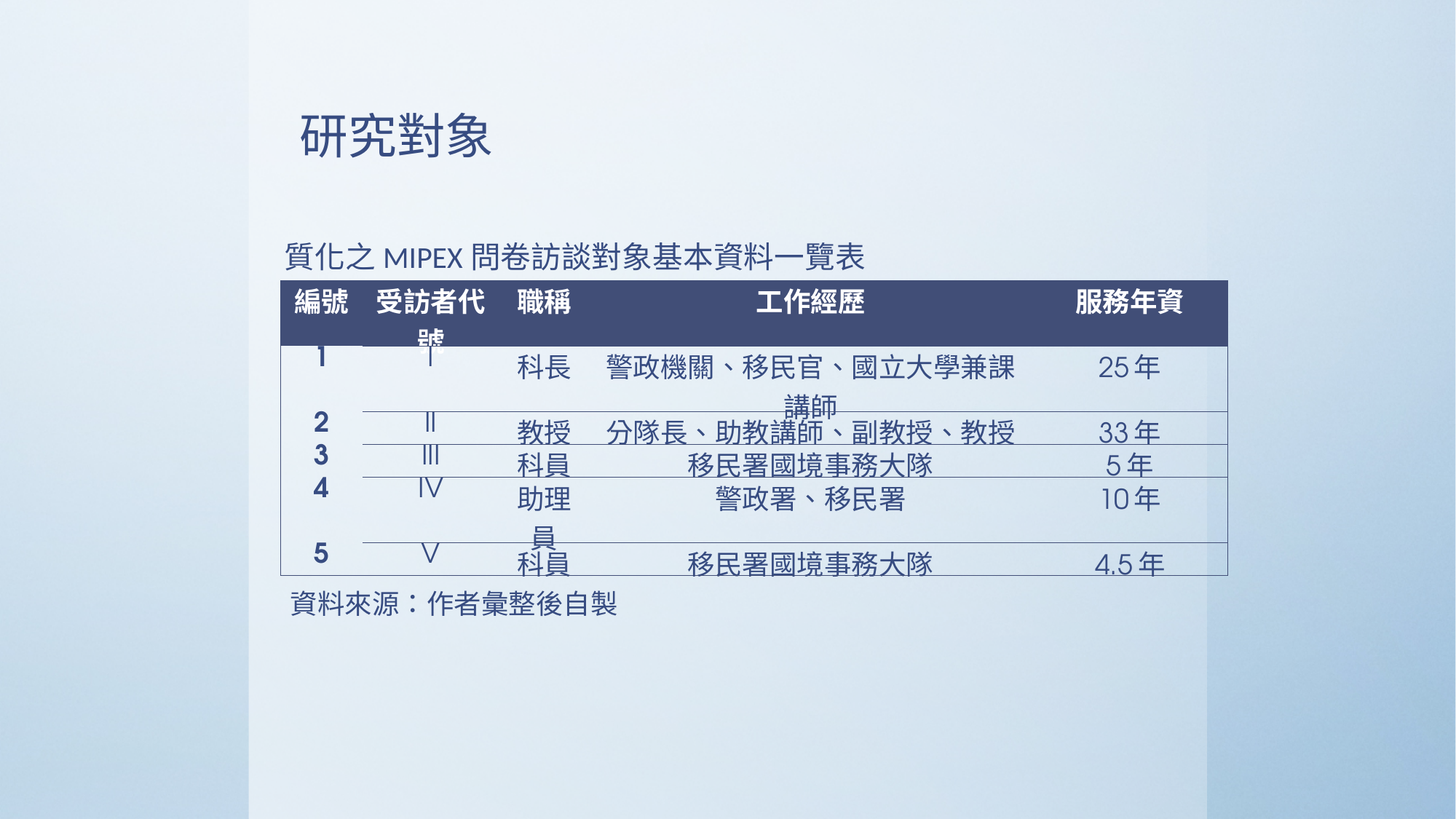

研究對象
質化之MIPEX問卷訪談對象基本資料一覽表
| 編號 | 受訪者代號 | 職稱 | 工作經歷 | 服務年資 |
| --- | --- | --- | --- | --- |
| 1 | I | 科長 | 警政機關、移民官、國立大學兼課講師 | 25年 |
| 2 | II | 教授 | 分隊長、助教講師、副教授、教授 | 33年 |
| 3 | III | 科員 | 移民署國境事務大隊 | 5年 |
| 4 | IV | 助理員 | 警政署、移民署 | 10年 |
| 5 | V | 科員 | 移民署國境事務大隊 | 4.5年 |
資料來源：作者彙整後自製